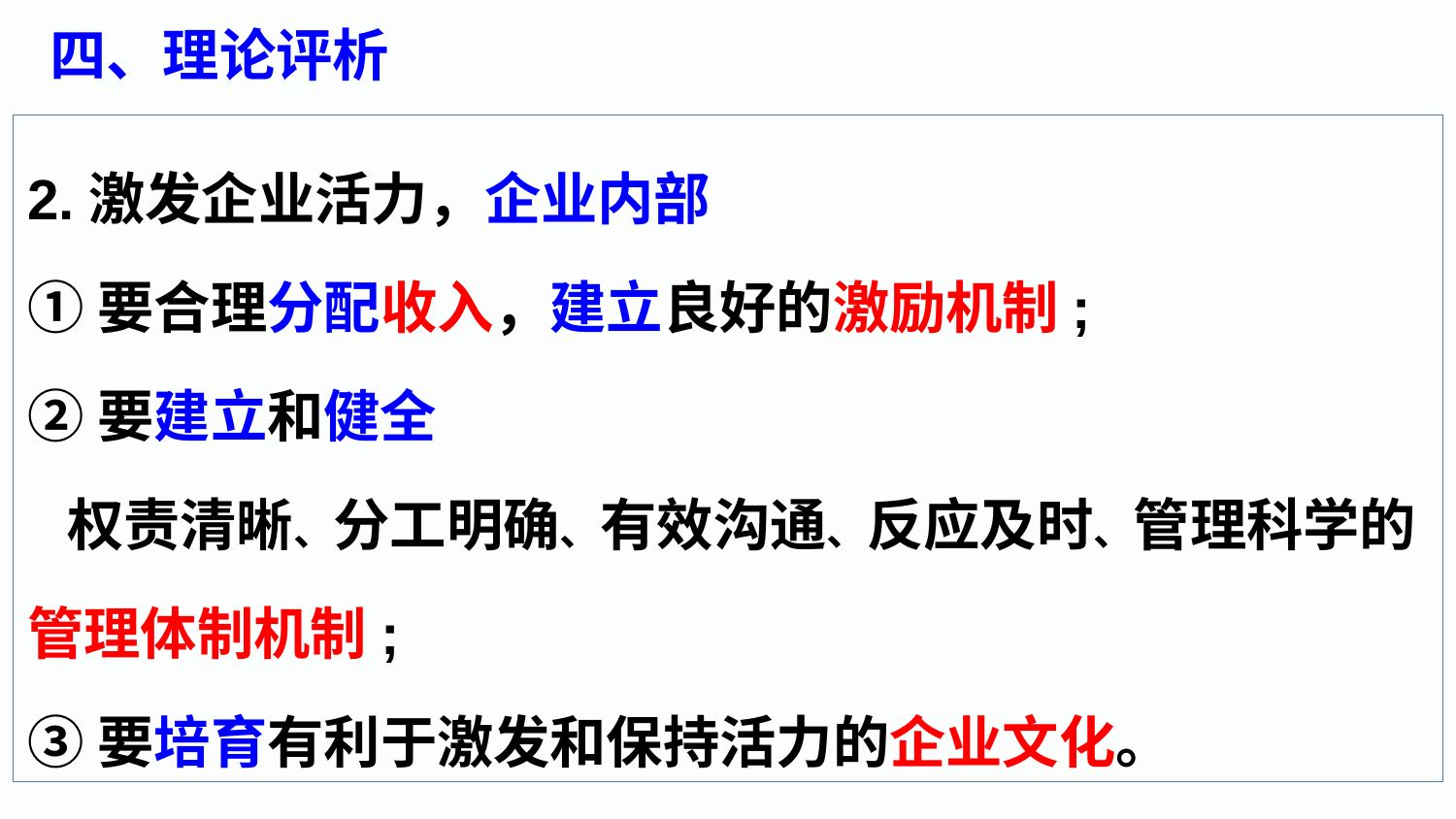

四、理论评析
2.激发企业活力，企业内部
①要合理分配收入，建立良好的激励机制;
②要建立和健全
  权责清晰、分工明确、有效沟通、反应及时、管理科学的管理体制机制;
③要培育有利于激发和保持活力的企业文化。